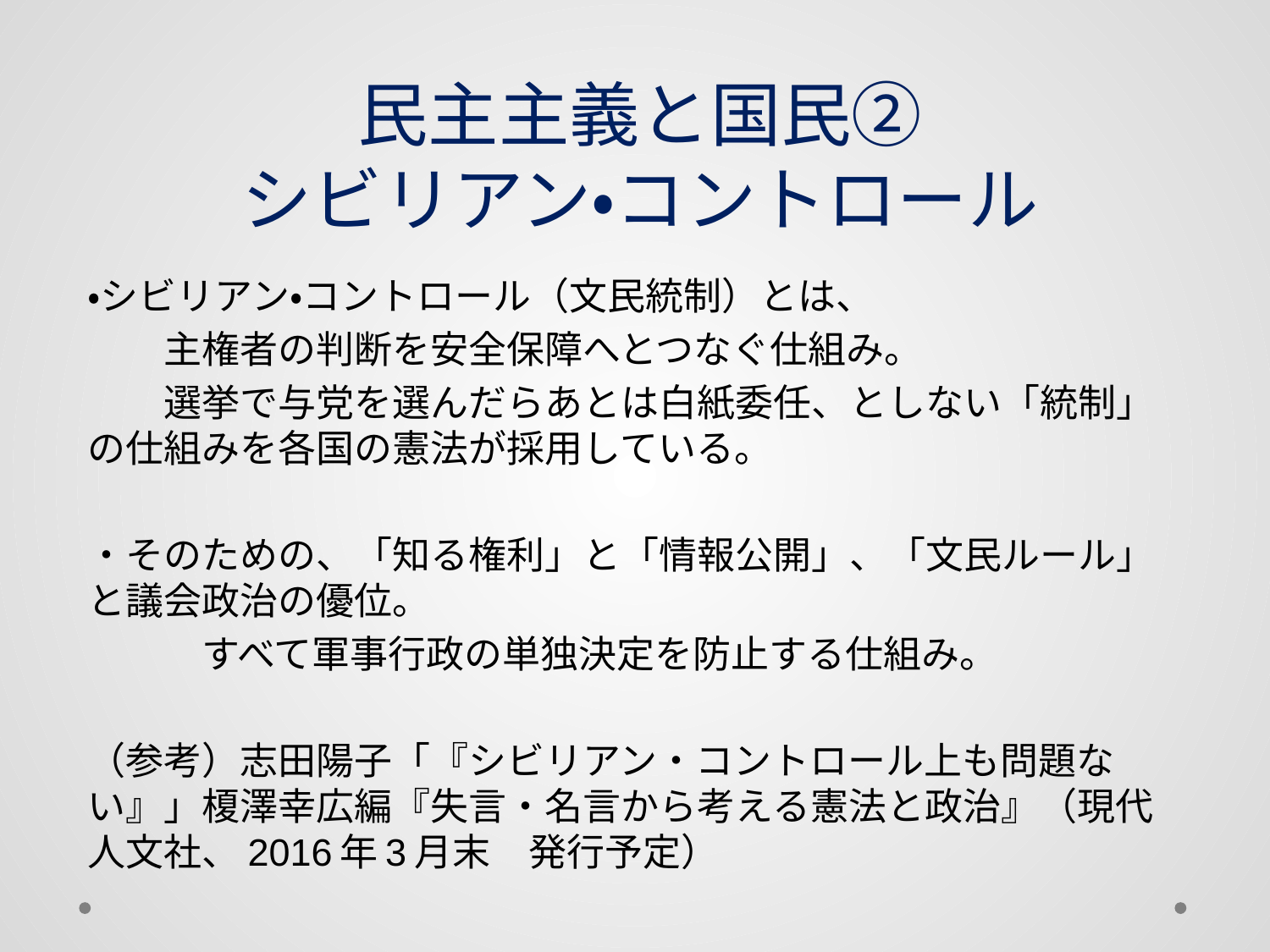

# 民主主義と国民② シビリアン・コントロール
・シビリアン・コントロール（文民統制）とは、
　　主権者の判断を安全保障へとつなぐ仕組み。
　　選挙で与党を選んだらあとは白紙委任、としない「統制」の仕組みを各国の憲法が採用している。

・そのための、「知る権利」と「情報公開」、「文民ルール」と議会政治の優位。
　　　すべて軍事行政の単独決定を防止する仕組み。

（参考）志田陽子「『シビリアン・コントロール上も問題ない』」榎澤幸広編『失言・名言から考える憲法と政治』（現代人文社、2016年3月末　発行予定）